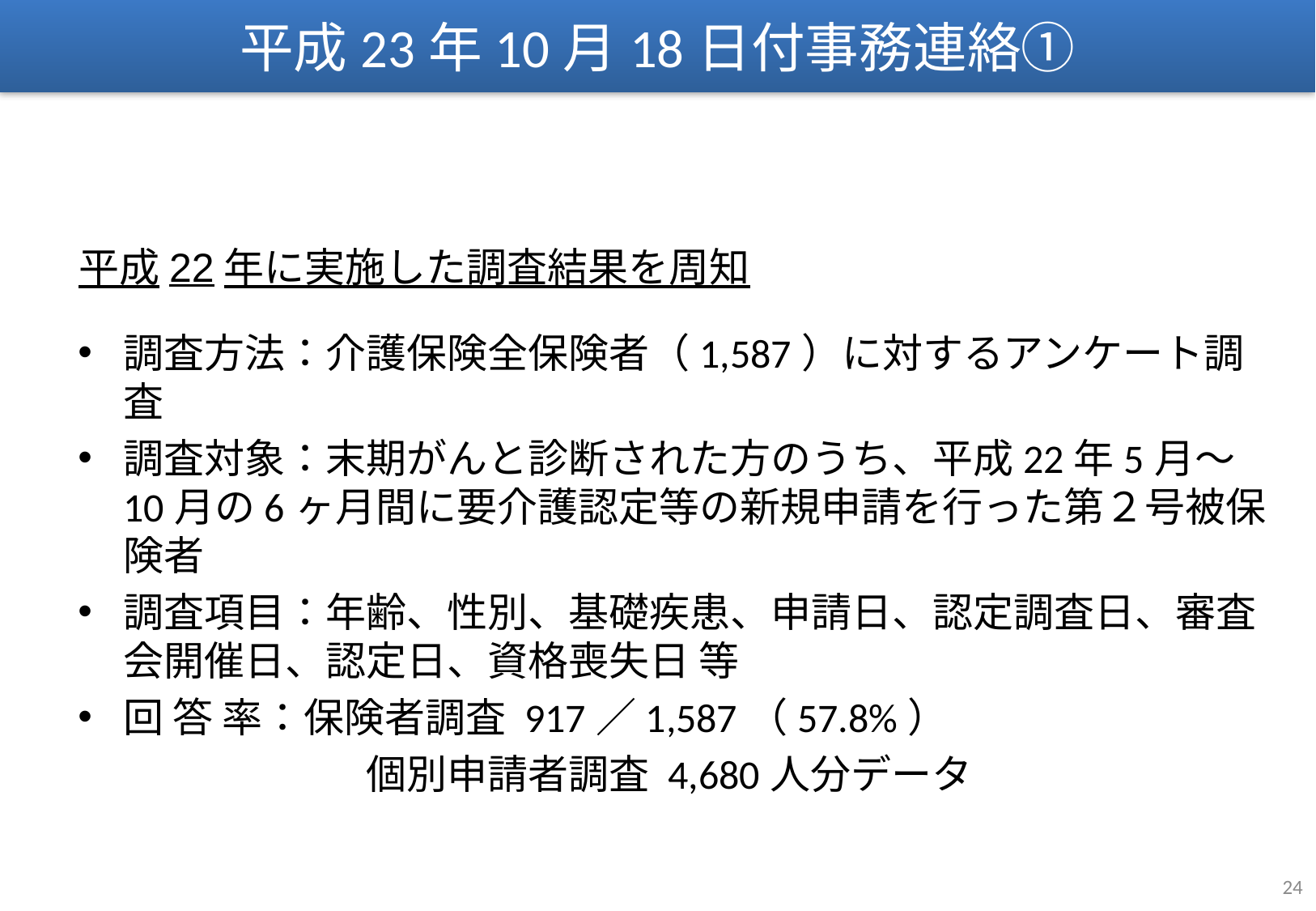

平成23年10月18日付事務連絡①
平成22年に実施した調査結果を周知
調査方法：介護保険全保険者（1,587）に対するアンケート調査
調査対象：末期がんと診断された方のうち、平成22年5月～10月の6ヶ月間に要介護認定等の新規申請を行った第２号被保険者
調査項目：年齢、性別、基礎疾患、申請日、認定調査日、審査会開催日、認定日、資格喪失日 等
回 答 率：保険者調査 917／1,587（57.8%）
		　　　個別申請者調査 4,680人分データ
24